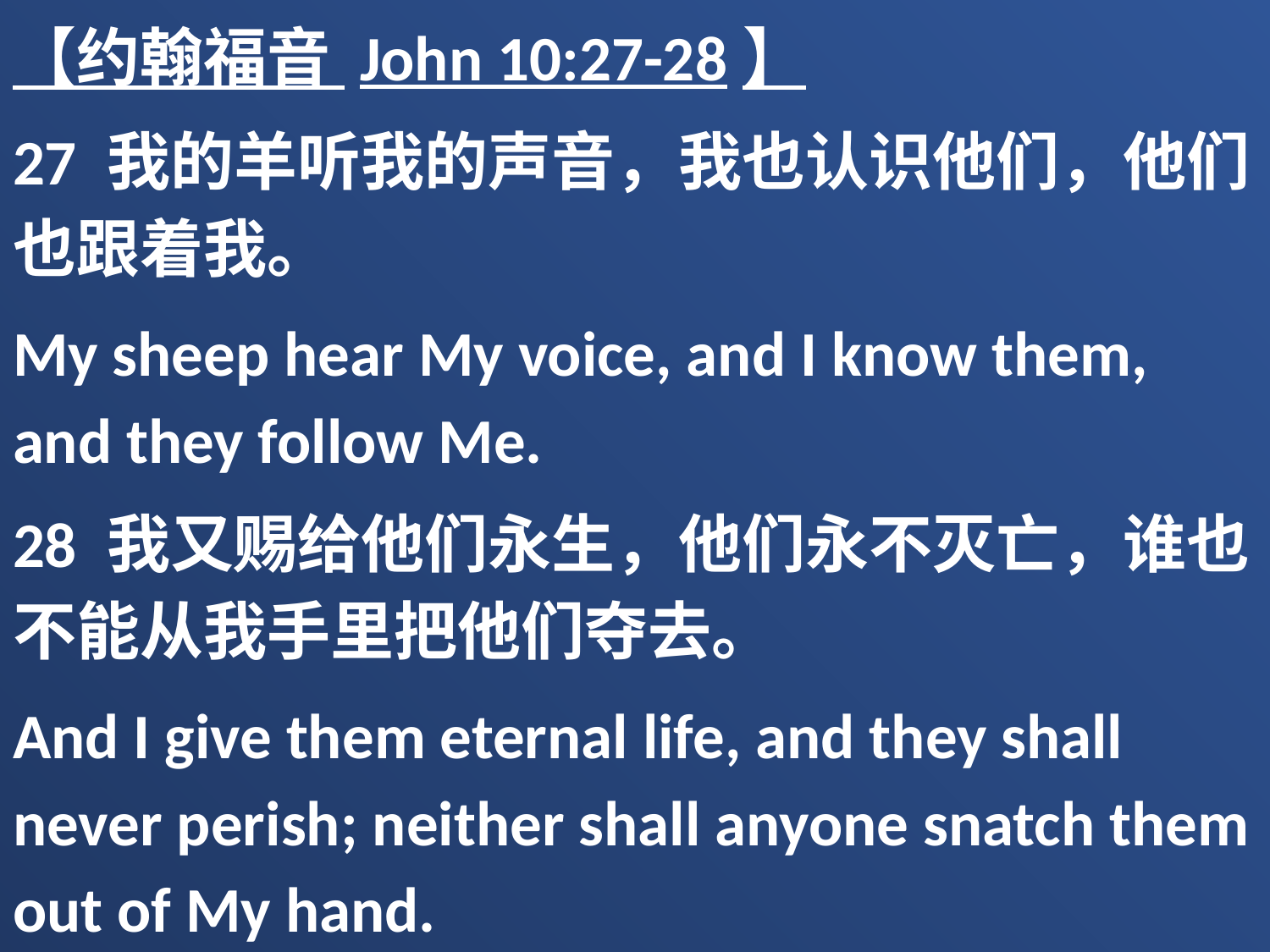

【约翰福音 John 10:27-28】
27 我的羊听我的声音，我也认识他们，他们也跟着我。
My sheep hear My voice, and I know them, and they follow Me.
28 我又赐给他们永生，他们永不灭亡，谁也不能从我手里把他们夺去。
And I give them eternal life, and they shall never perish; neither shall anyone snatch them out of My hand.